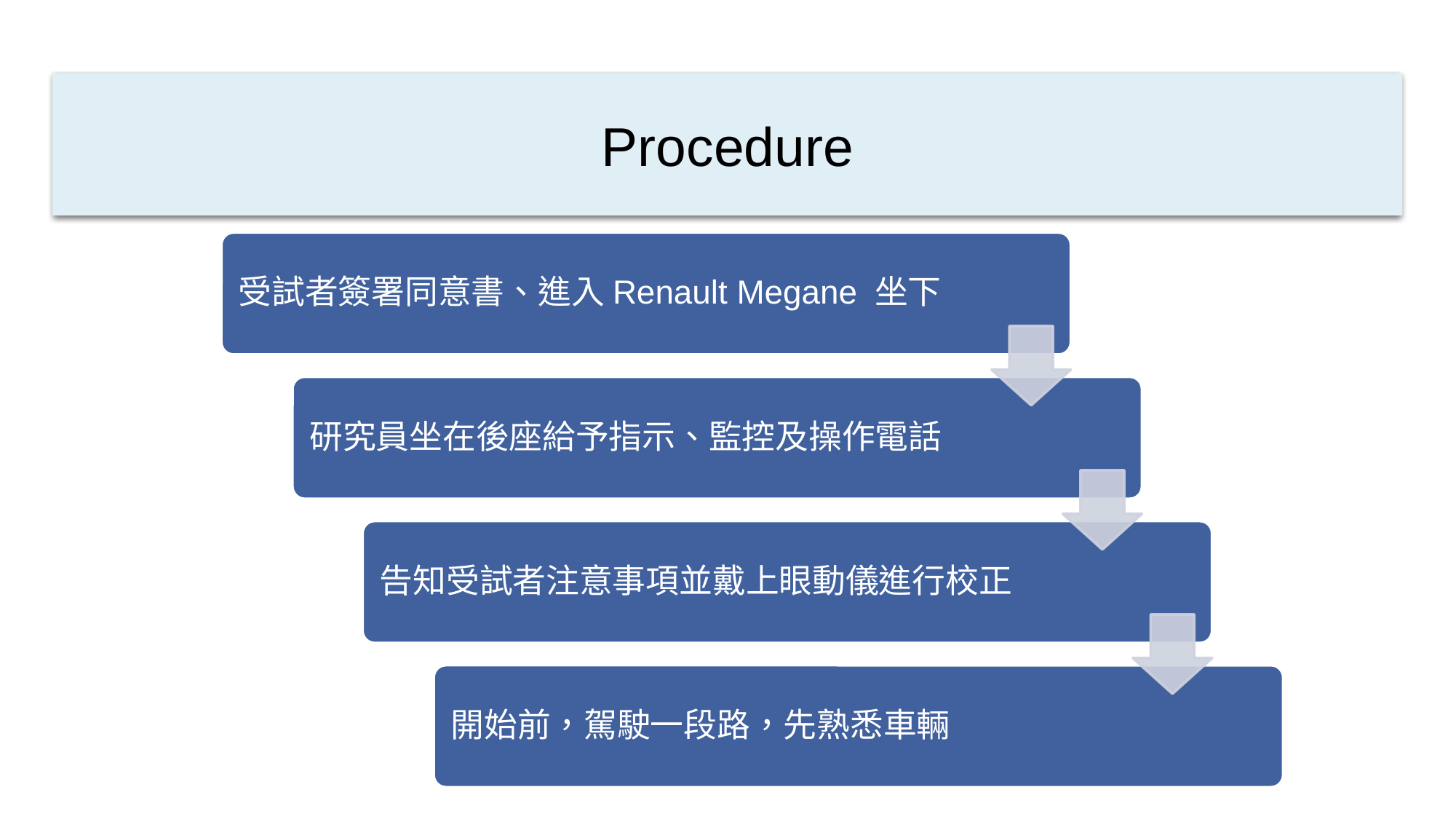

# Procedure
受試者簽署同意書、進入Renault Megane 坐下
研究員坐在後座給予指示、監控及操作電話
告知受試者注意事項並戴上眼動儀進行校正
開始前，駕駛一段路，先熟悉車輛